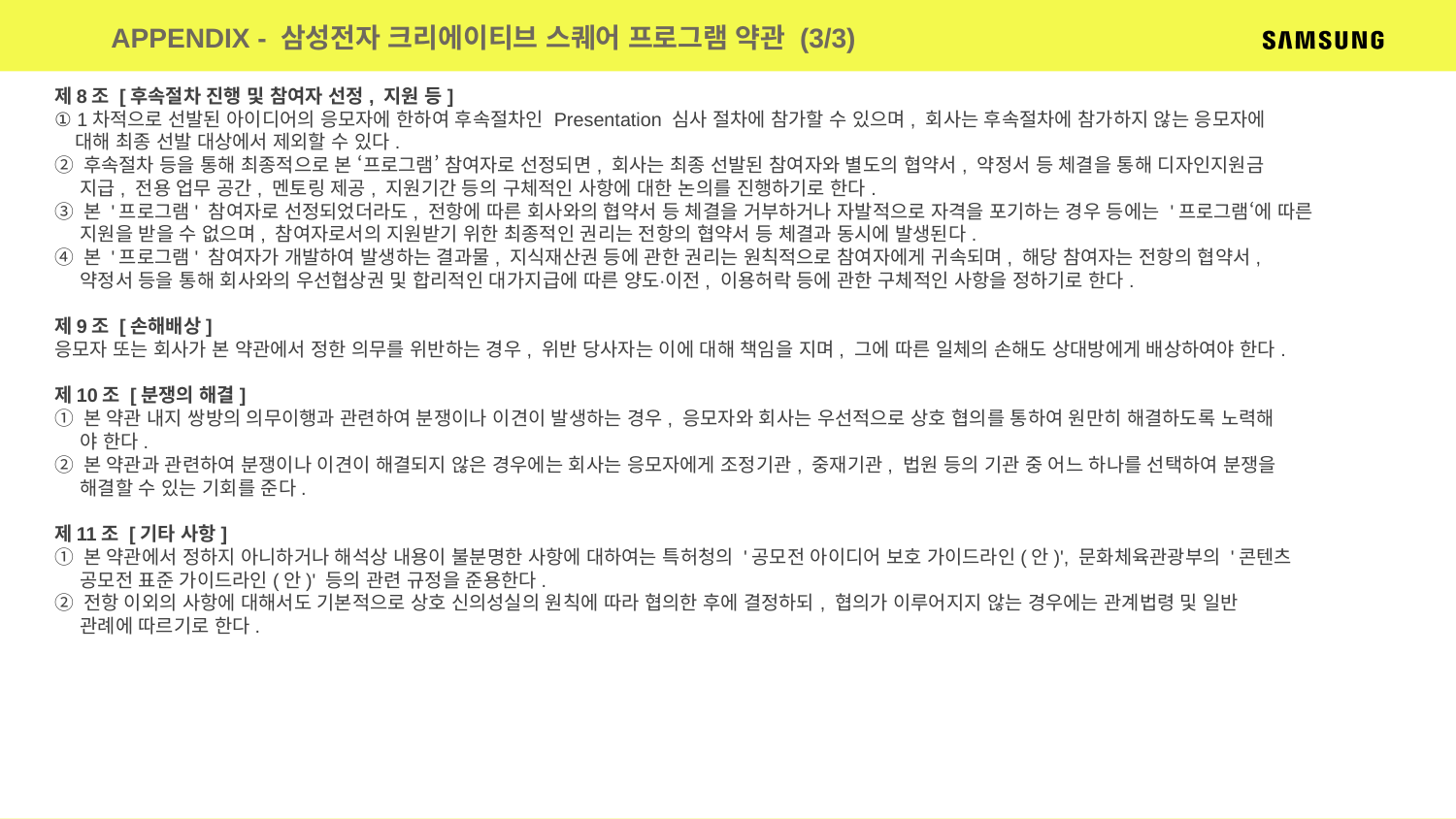

APPENDIX - 삼성전자 크리에이티브 스퀘어 프로그램 약관 (3/3)
제8조 [후속절차 진행 및 참여자 선정, 지원 등]
① 1차적으로 선발된 아이디어의 응모자에 한하여 후속절차인 Presentation 심사 절차에 참가할 수 있으며, 회사는 후속절차에 참가하지 않는 응모자에
   대해 최종 선발 대상에서 제외할 수 있다.
② 후속절차 등을 통해 최종적으로 본 ‘프로그램’ 참여자로 선정되면, 회사는 최종 선발된 참여자와 별도의 협약서, 약정서 등 체결을 통해 디자인지원금
    지급, 전용 업무 공간, 멘토링 제공, 지원기간 등의 구체적인 사항에 대한 논의를 진행하기로 한다.
③ 본 '프로그램' 참여자로 선정되었더라도, 전항에 따른 회사와의 협약서 등 체결을 거부하거나 자발적으로 자격을 포기하는 경우 등에는 '프로그램‘에 따른
    지원을 받을 수 없으며, 참여자로서의 지원받기 위한 최종적인 권리는 전항의 협약서 등 체결과 동시에 발생된다.
④ 본 '프로그램' 참여자가 개발하여 발생하는 결과물, 지식재산권 등에 관한 권리는 원칙적으로 참여자에게 귀속되며, 해당 참여자는 전항의 협약서,
    약정서 등을 통해 회사와의 우선협상권 및 합리적인 대가지급에 따른 양도∙이전, 이용허락 등에 관한 구체적인 사항을 정하기로 한다.

제9조 [손해배상]
응모자 또는 회사가 본 약관에서 정한 의무를 위반하는 경우, 위반 당사자는 이에 대해 책임을 지며, 그에 따른 일체의 손해도 상대방에게 배상하여야 한다.

제10조 [분쟁의 해결]
① 본 약관 내지 쌍방의 의무이행과 관련하여 분쟁이나 이견이 발생하는 경우, 응모자와 회사는 우선적으로 상호 협의를 통하여 원만히 해결하도록 노력해
    야 한다.
② 본 약관과 관련하여 분쟁이나 이견이 해결되지 않은 경우에는 회사는 응모자에게 조정기관, 중재기관, 법원 등의 기관 중 어느 하나를 선택하여 분쟁을
    해결할 수 있는 기회를 준다.

제11조 [기타 사항]
① 본 약관에서 정하지 아니하거나 해석상 내용이 불분명한 사항에 대하여는 특허청의 '공모전 아이디어 보호 가이드라인(안)', 문화체육관광부의 '콘텐츠
    공모전 표준 가이드라인(안)' 등의 관련 규정을 준용한다.
② 전항 이외의 사항에 대해서도 기본적으로 상호 신의성실의 원칙에 따라 협의한 후에 결정하되, 협의가 이루어지지 않는 경우에는 관계법령 및 일반
    관례에 따르기로 한다.